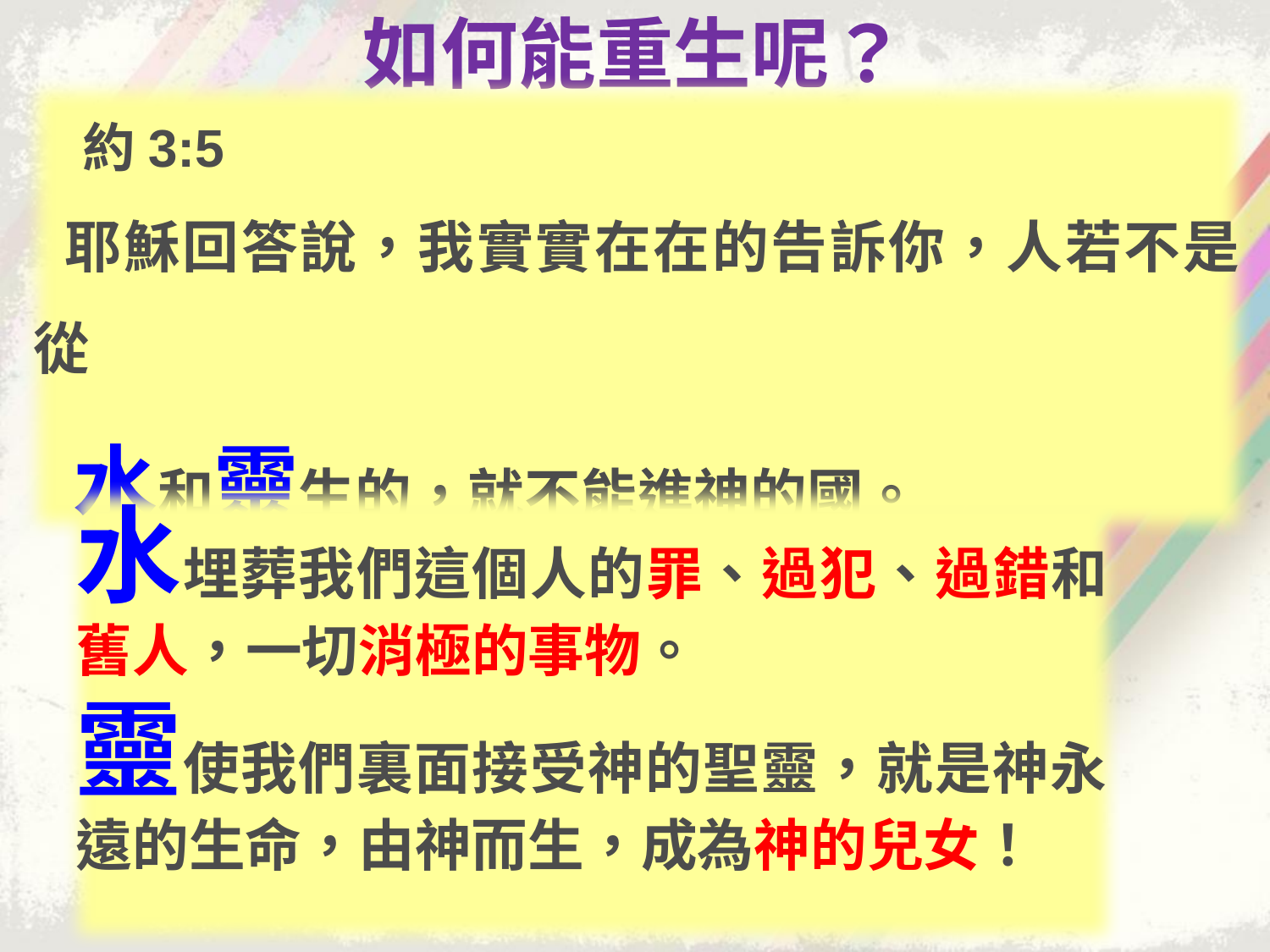

# 如何能重生呢？
   約3:5
 耶穌回答說，我實實在在的告訴你，人若不是從
  水和靈生的，就不能進神的國。
水埋葬我們這個人的罪、過犯、過錯和舊人，一切消極的事物。
靈使我們裏面接受神的聖靈，就是神永遠的生命，由神而生，成為神的兒女！